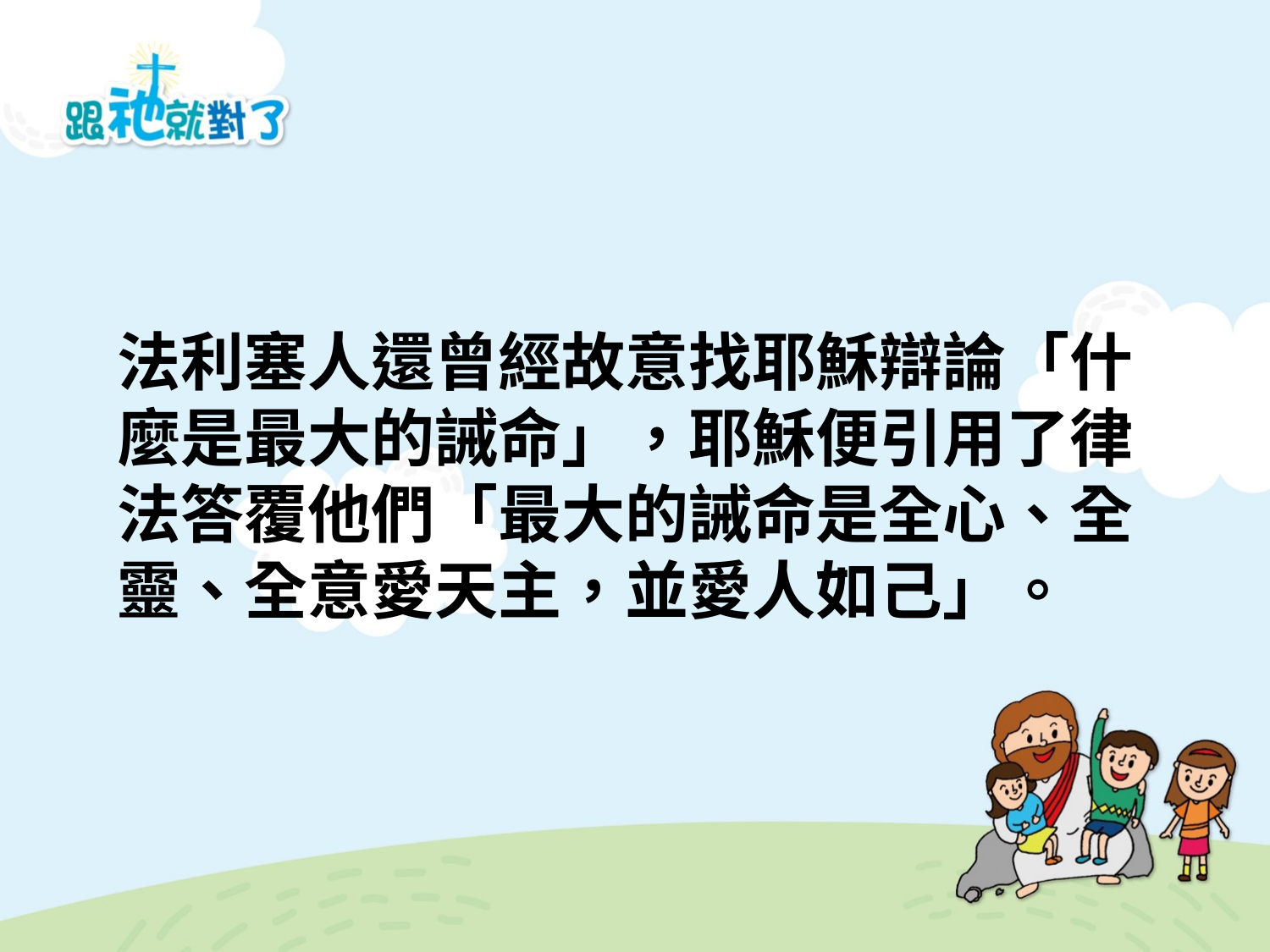

法利塞人還曾經故意找耶穌辯論「什麼是最大的誡命」，耶穌便引用了律法答覆他們「最大的誡命是全心、全靈、全意愛天主，並愛人如己」。